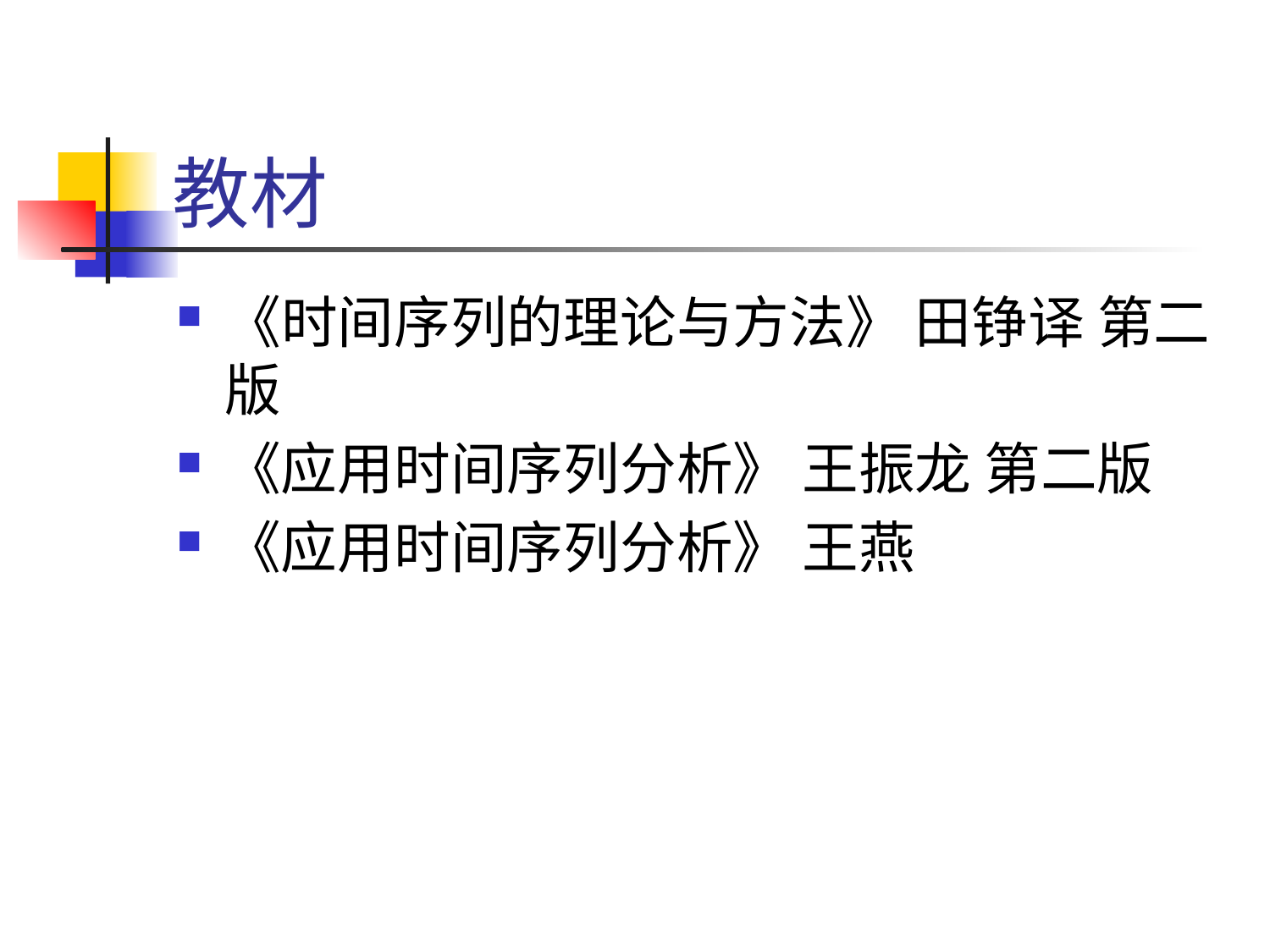

# 教材
《时间序列的理论与方法》 田铮译 第二版
《应用时间序列分析》 王振龙 第二版
《应用时间序列分析》 王燕